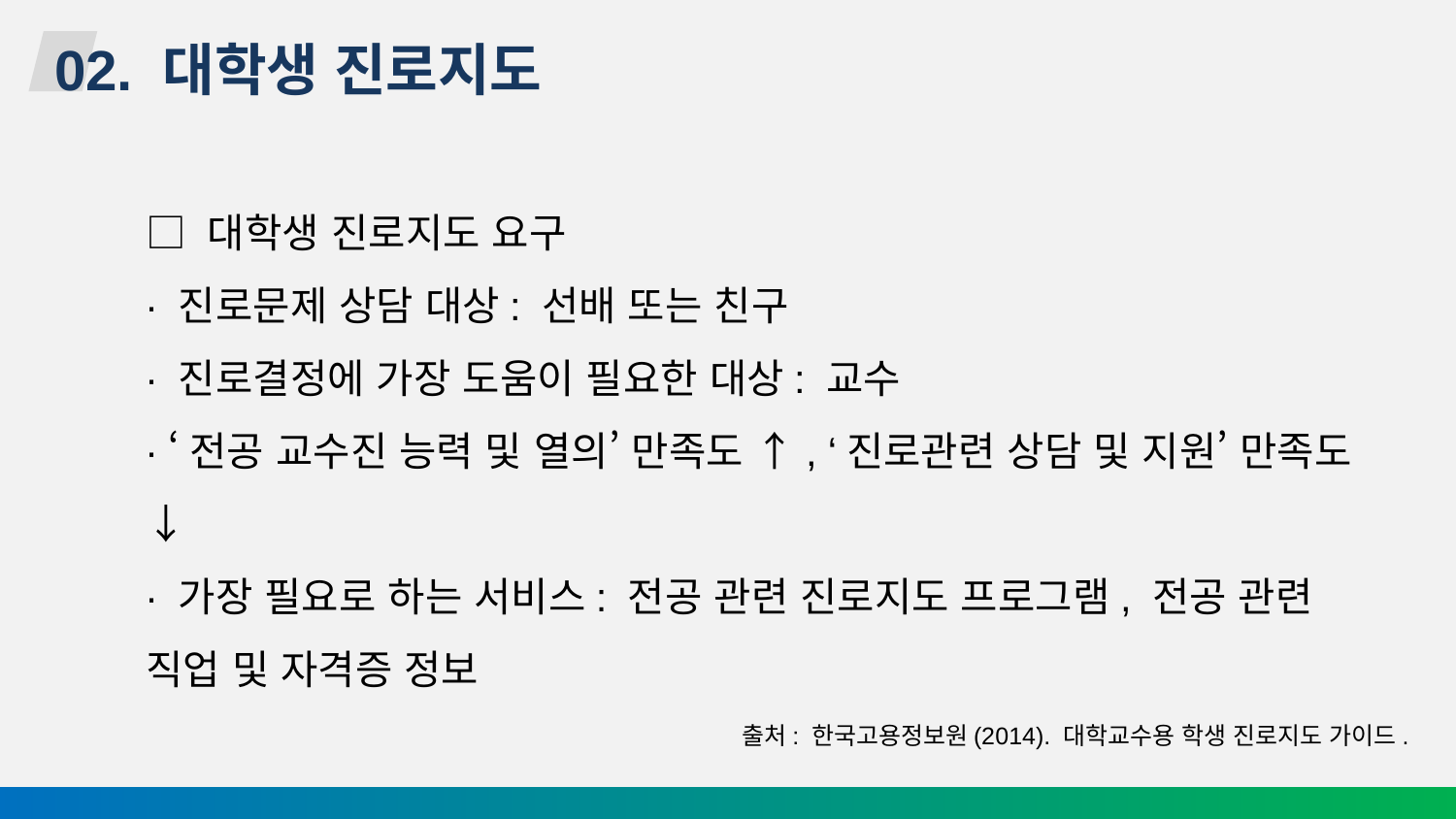

02. 대학생 진로지도

□ 대학생 진로지도 요구
∙ 진로문제 상담 대상: 선배 또는 친구
∙ 진로결정에 가장 도움이 필요한 대상: 교수
∙ ‘전공 교수진 능력 및 열의’ 만족도 ↑, ‘진로관련 상담 및 지원’ 만족도 ↓
∙ 가장 필요로 하는 서비스: 전공 관련 진로지도 프로그램, 전공 관련 직업 및 자격증 정보

출처: 한국고용정보원(2014). 대학교수용 학생 진로지도 가이드.